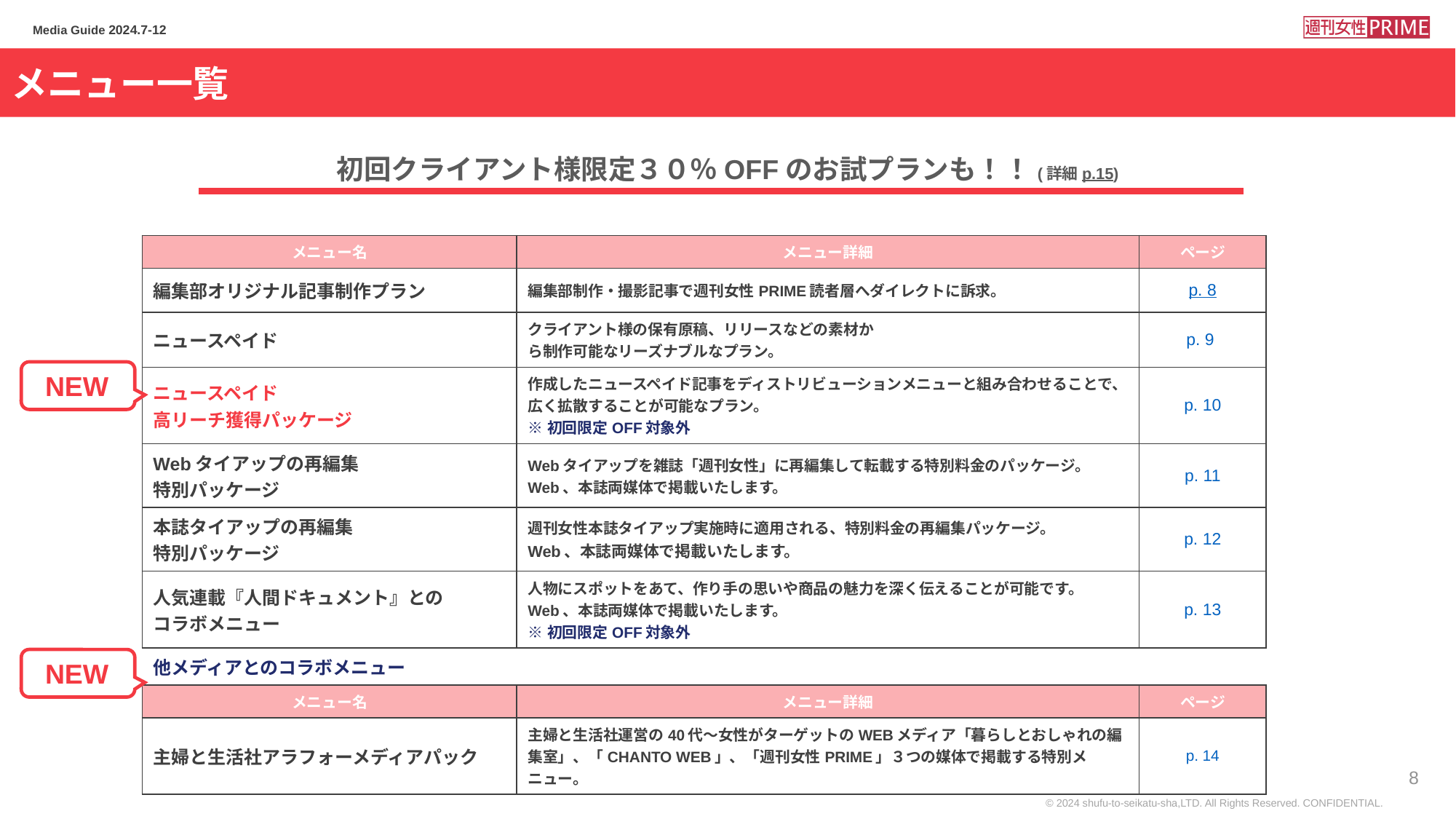

メニュー一覧
初回クライアント様限定３０％OFFのお試プランも！！(詳細p.15)
| メニュー名 | メニュー詳細 | ページ |
| --- | --- | --- |
| 編集部オリジナル記事制作プラン | 編集部制作・撮影記事で週刊女性PRIME読者層へダイレクトに訴求。 | p. 8 |
| ニュースペイド | クライアント様の保有原稿、リリースなどの素材か ら制作可能なリーズナブルなプラン。 | p. 9 |
| ニュースペイド　 高リーチ獲得パッケージ | 作成したニュースペイド記事をディストリビューションメニューと組み合わせることで、広く拡散することが可能なプラン。 ※初回限定OFF対象外 | p. 10 |
| Webタイアップの再編集 特別パッケージ | Webタイアップを雑誌「週刊女性」に再編集して転載する特別料金のパッケージ。 Web、本誌両媒体で掲載いたします。 | p. 11 |
| 本誌タイアップの再編集 特別パッケージ | 週刊女性本誌タイアップ実施時に適用される、特別料金の再編集パッケージ。 Web、本誌両媒体で掲載いたします。 | p. 12 |
| 人気連載『人間ドキュメント』との コラボメニュー | 人物にスポットをあて、作り手の思いや商品の魅力を深く伝えることが可能です。 Web、本誌両媒体で掲載いたします。 ※初回限定OFF対象外 | p. 13 |
| 他メディアとのコラボメニュー |  |  |
| メニュー名 | メニュー詳細 | ページ |
| 主婦と生活社アラフォーメディアパック | 主婦と生活社運営の40代～女性がターゲットのWEBメディア「暮らしとおしゃれの編集室」、「CHANTO WEB」、「週刊女性PRIME」３つの媒体で掲載する特別メニュー。 | p. 14 |

NEW

NEW
8